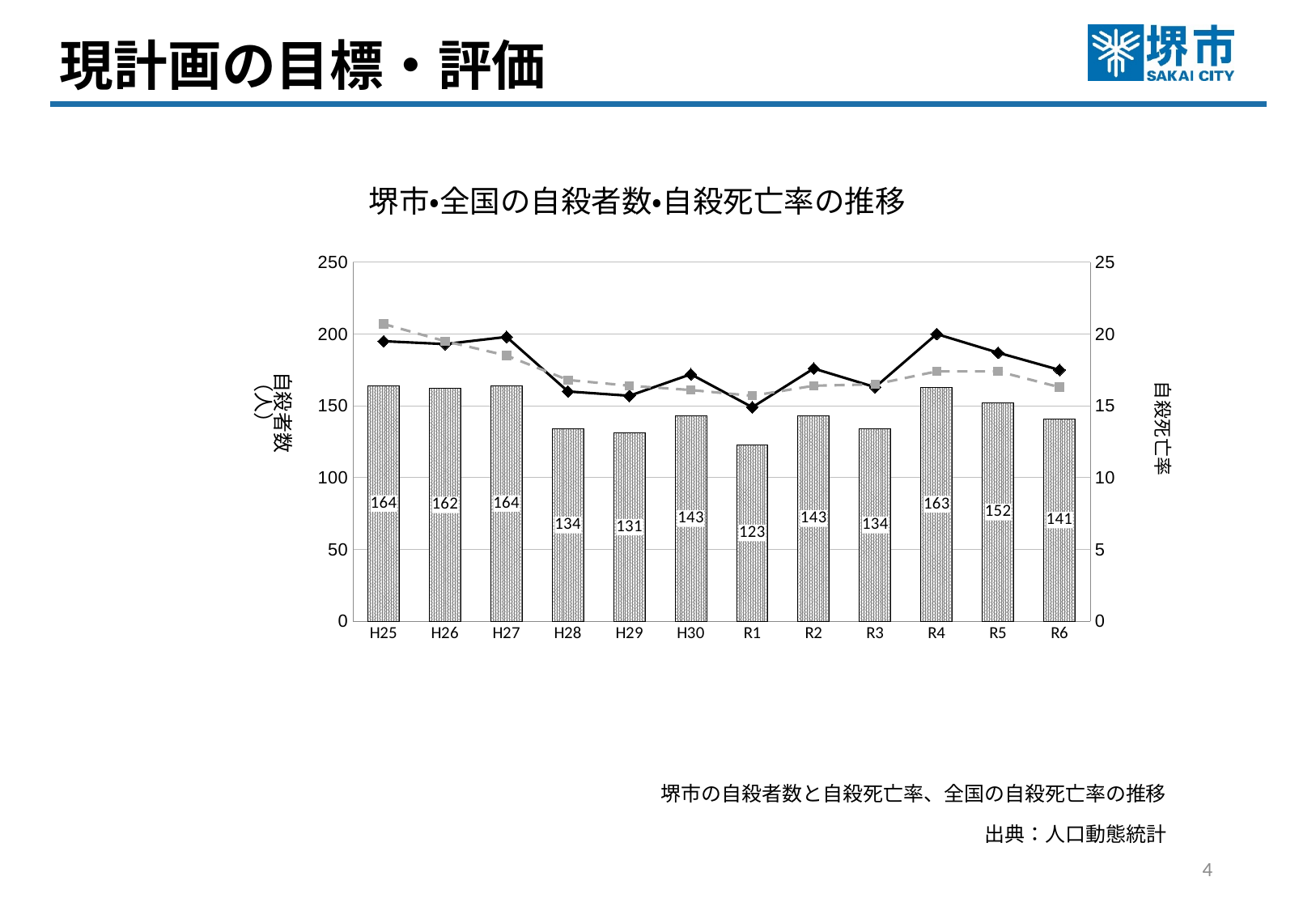

現計画の目標・評価
堺市・全国の自殺者数・自殺死亡率の推移

### Chart

| Category | 自殺者数（総数） | 堺市　自殺死亡率 | 全国　自殺死亡率 |
|---|---|---|---|
| H25 | 164.0 | 19.5 | 20.7 |
| H26 | 162.0 | 19.3 | 19.5 |
| H27 | 164.0 | 19.8 | 18.5 |
| H28 | 134.0 | 16.0 | 16.8 |
| H29 | 131.0 | 15.7 | 16.4 |
| H30 | 143.0 | 17.2 | 16.1 |
| R1 | 123.0 | 14.9 | 15.7 |
| R2 | 143.0 | 17.6 | 16.4 |
| R3 | 134.0 | 16.3 | 16.5 |
| R4 | 163.0 | 20.0 | 17.4 |
| R5 | 152.0 | 18.7 | 17.4 |
| R6 | 141.0 | 17.5 | 16.3 |
4